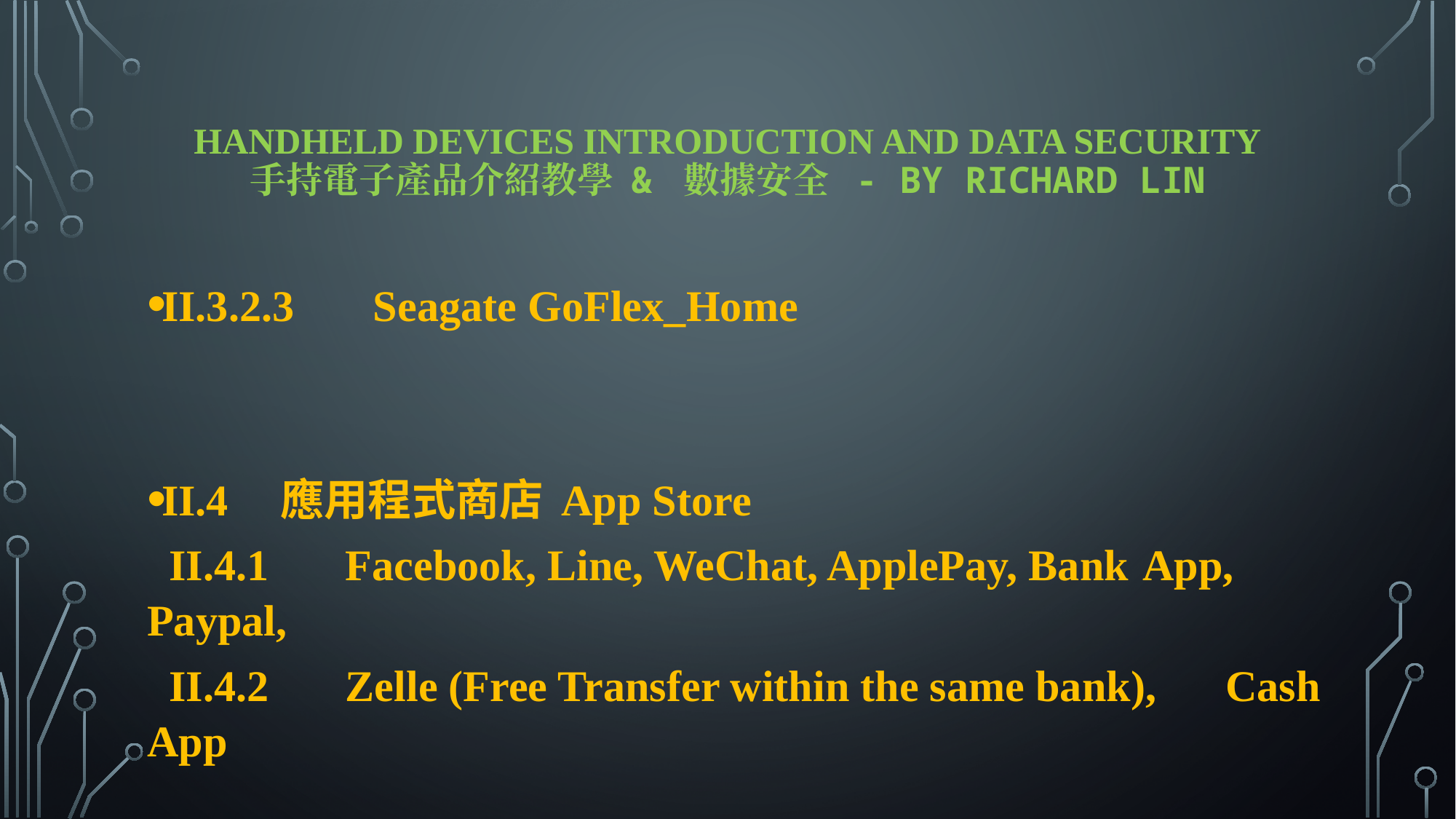

# Handheld Devices Introduction and Data Security 手持電子產品介紹教學 & 數據安全  - By Richard Lin
II.3.2.3        Seagate GoFlex_Home

II.4    應用程式商店 App Store
  II.4.1       Facebook, Line, WeChat, ApplePay, Bank 			App, Paypal,
  II.4.2       Zelle (Free Transfer within the same bank), 			Cash App